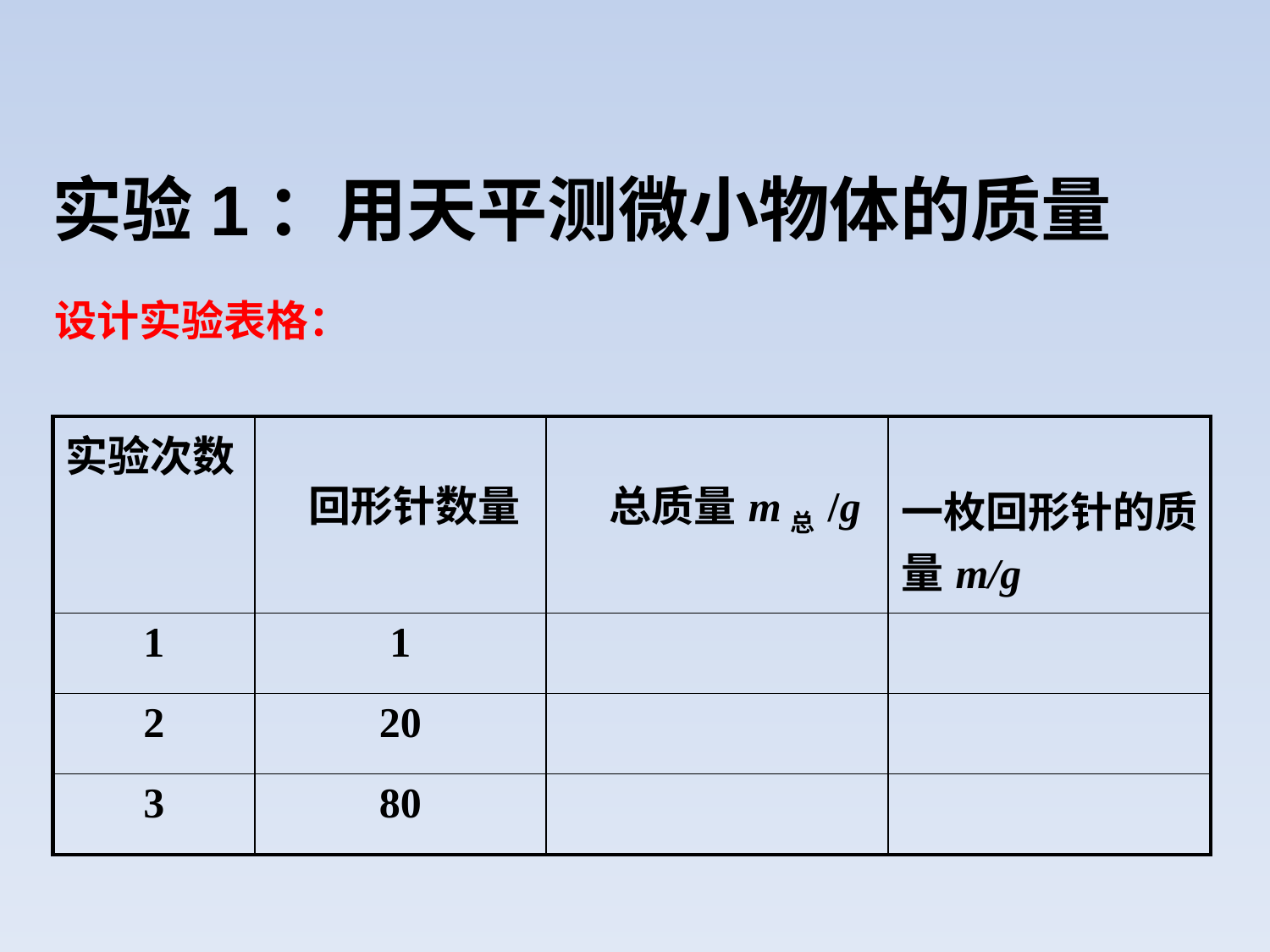

实验1：用天平测微小物体的质量
设计实验表格：
| 实验次数 | 回形针数量 | 总质量m总 /g | 一枚回形针的质量m/g |
| --- | --- | --- | --- |
| 1 | 1 |  |  |
| 2 | 20 |  |  |
| 3 | 80 |  |  |